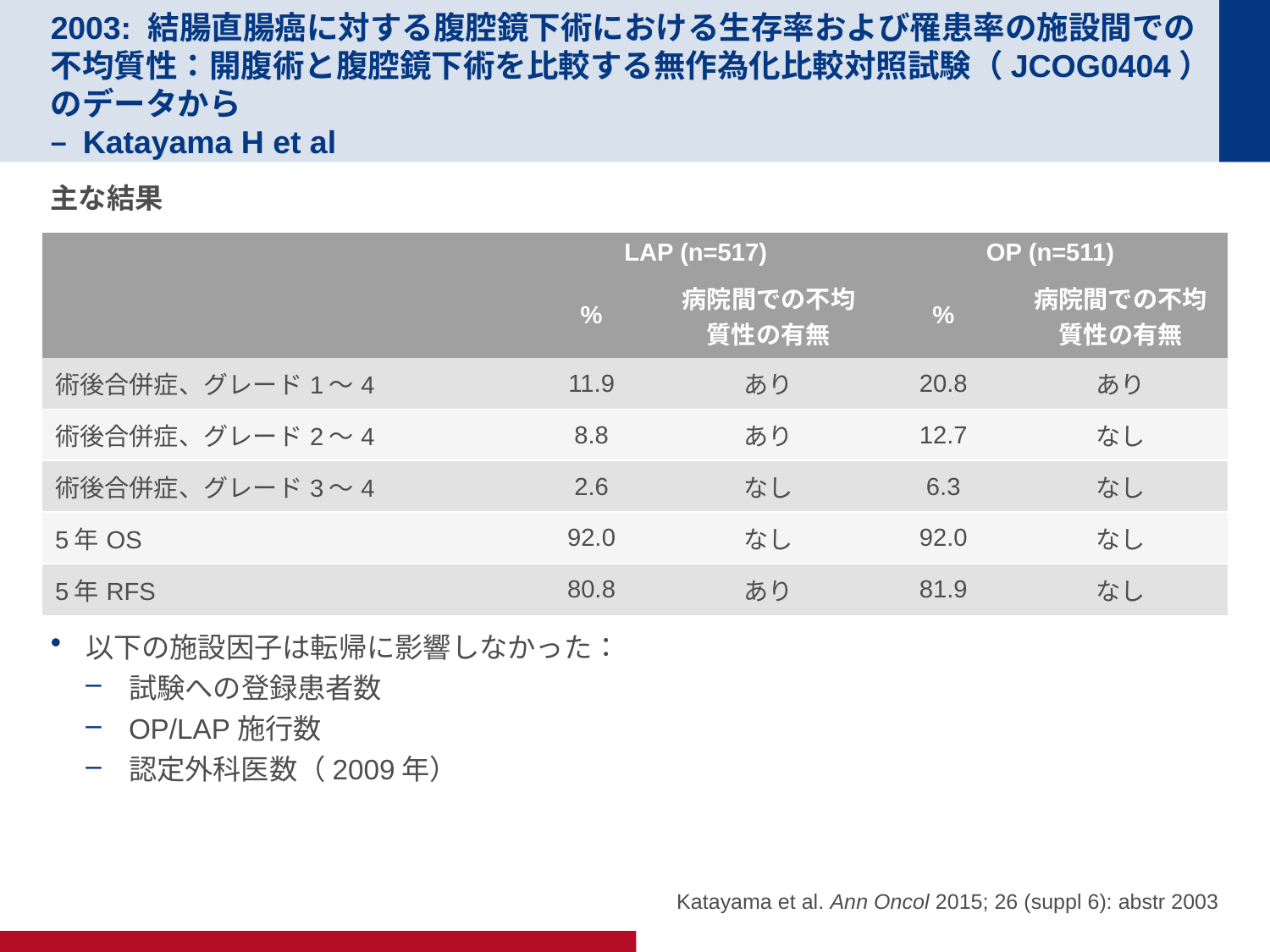

# 2003: 結腸直腸癌に対する腹腔鏡下術における生存率および罹患率の施設間での不均質性：開腹術と腹腔鏡下術を比較する無作為化比較対照試験（JCOG0404）のデータから – Katayama H et al
主な結果

以下の施設因子は転帰に影響しなかった：
試験への登録患者数
OP/LAP施行数
認定外科医数（2009年）

|  | LAP (n=517) |  | OP (n=511) |  |
| --- | --- | --- | --- | --- |
|  | % | 病院間での不均質性の有無 | % | 病院間での不均質性の有無 |
| 術後合併症、グレード1～4 | 11.9 | あり | 20.8 | あり |
| 術後合併症、グレード2～4 | 8.8 | あり | 12.7 | なし |
| 術後合併症、グレード3～4 | 2.6 | なし | 6.3 | なし |
| 5年OS | 92.0 | なし | 92.0 | なし |
| 5年RFS | 80.8 | あり | 81.9 | なし |
Katayama et al. Ann Oncol 2015; 26 (suppl 6): abstr 2003